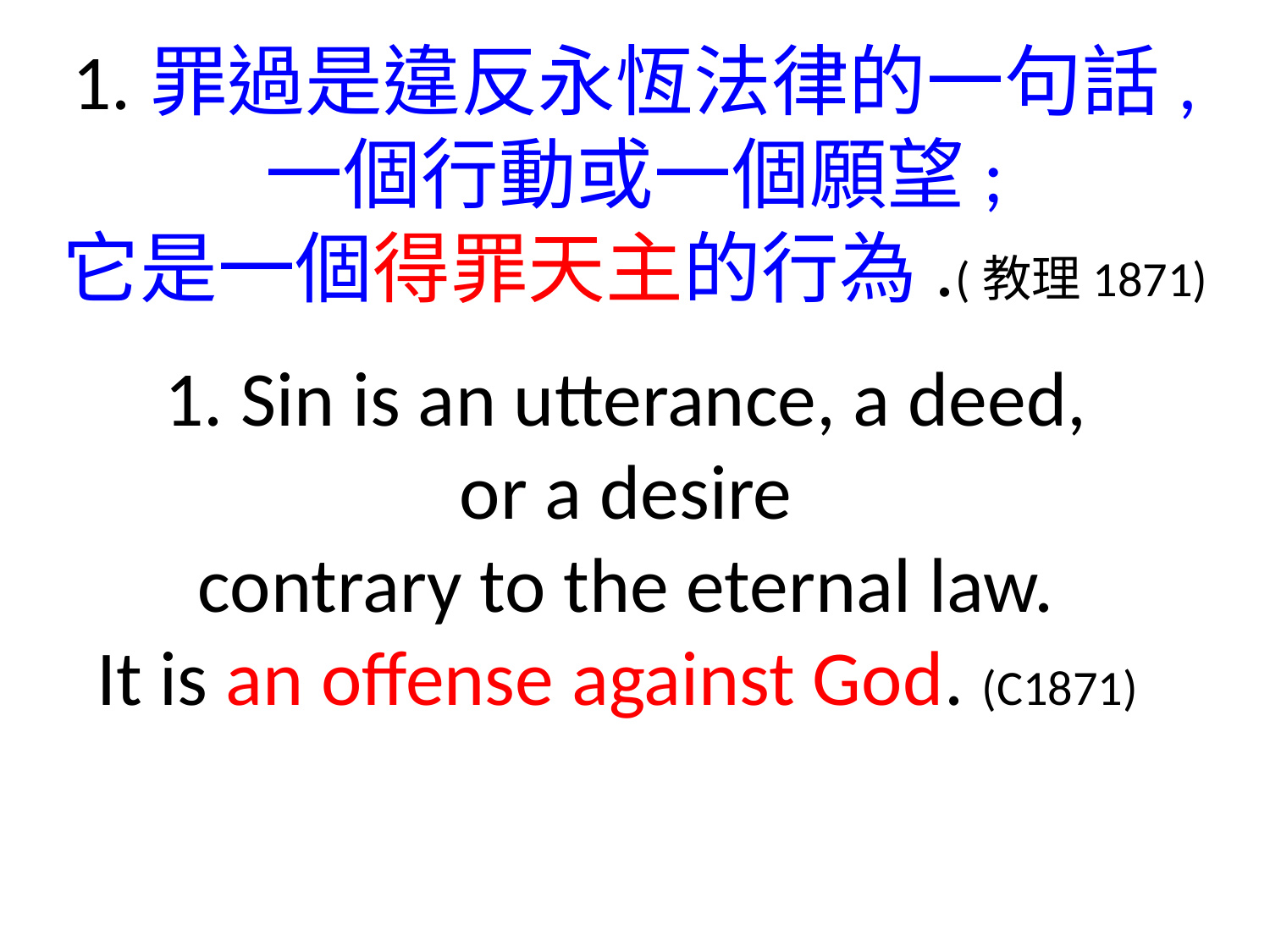

1.罪過是違反永恆法律的一句話,
一個行動或一個願望;
它是一個得罪天主的行為.(教理1871)
1. Sin is an utterance, a deed,
or a desire
contrary to the eternal law.
It is an offense against God. (C1871)